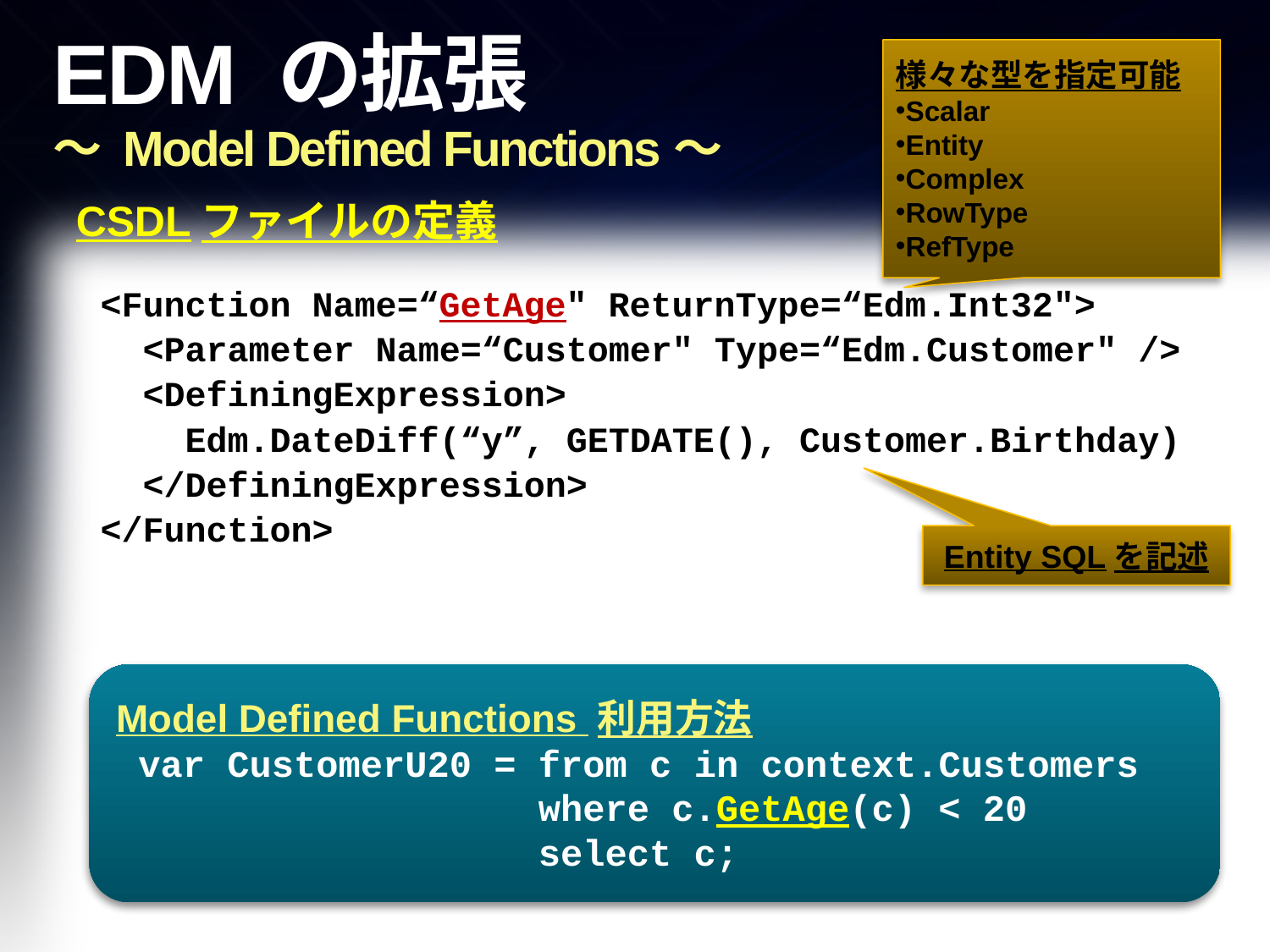

# EDM の拡張 ～ Model Defined Functions～
様々な型を指定可能
Scalar
Entity
Complex
RowType
RefType
CSDLファイルの定義

<Function Name=“GetAge" ReturnType=“Edm.Int32">
  <Parameter Name=“Customer" Type=“Edm.Customer" />
  <DefiningExpression>
    Edm.DateDiff(“y”, GETDATE(), Customer.Birthday)
  </DefiningExpression>
</Function>
Entity SQLを記述
Model Defined Functions 利用方法
 var CustomerU20 = from c in context.Customers
                   where c.GetAge(c) < 20
                   select c;